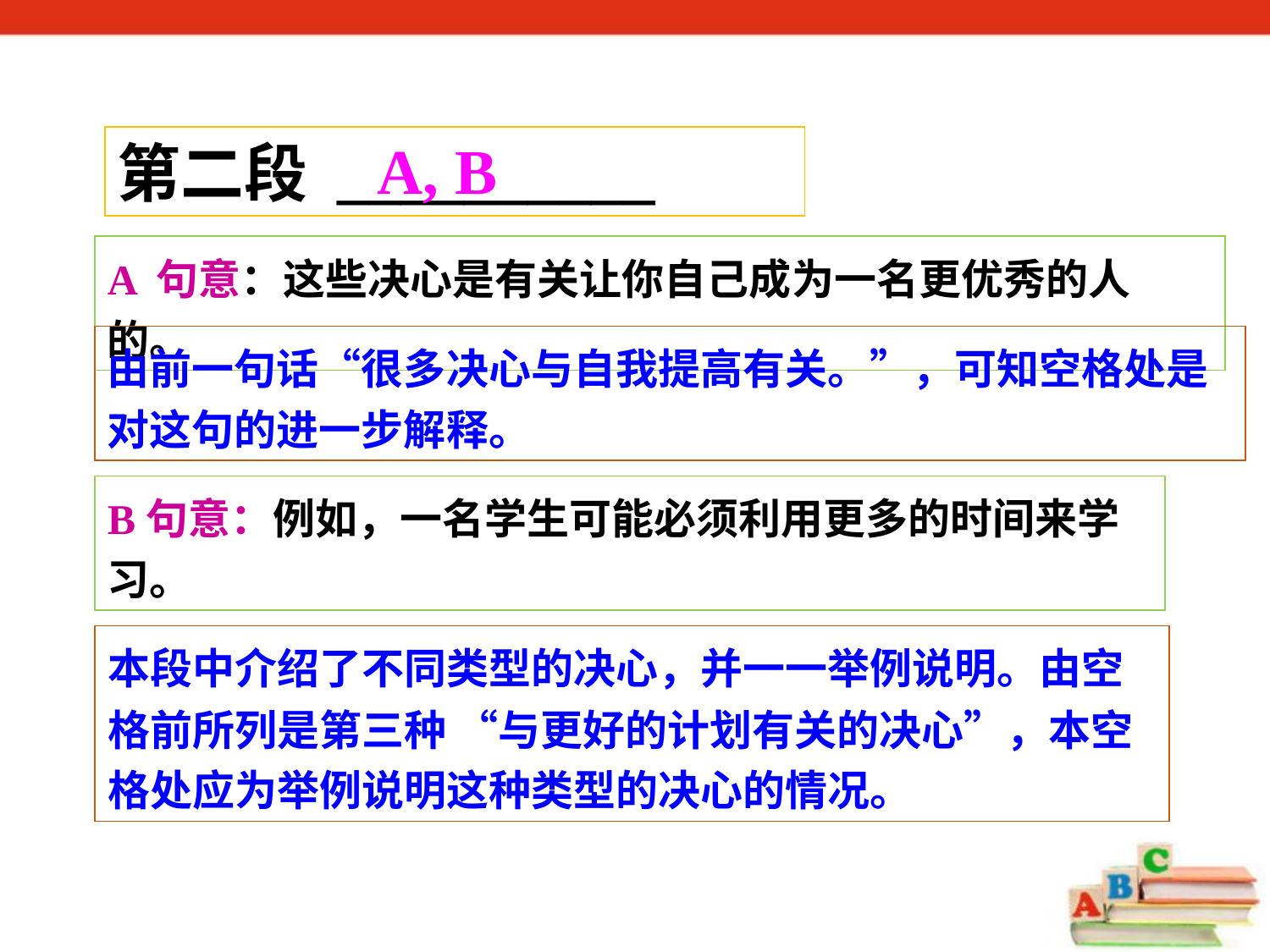

A, B
第二段 __________
A 句意：这些决心是有关让你自己成为一名更优秀的人的。
由前一句话“很多决心与自我提高有关。”，可知空格处是对这句的进一步解释。
B句意：例如，一名学生可能必须利用更多的时间来学习。
本段中介绍了不同类型的决心，并一一举例说明。由空格前所列是第三种 “与更好的计划有关的决心”，本空格处应为举例说明这种类型的决心的情况。